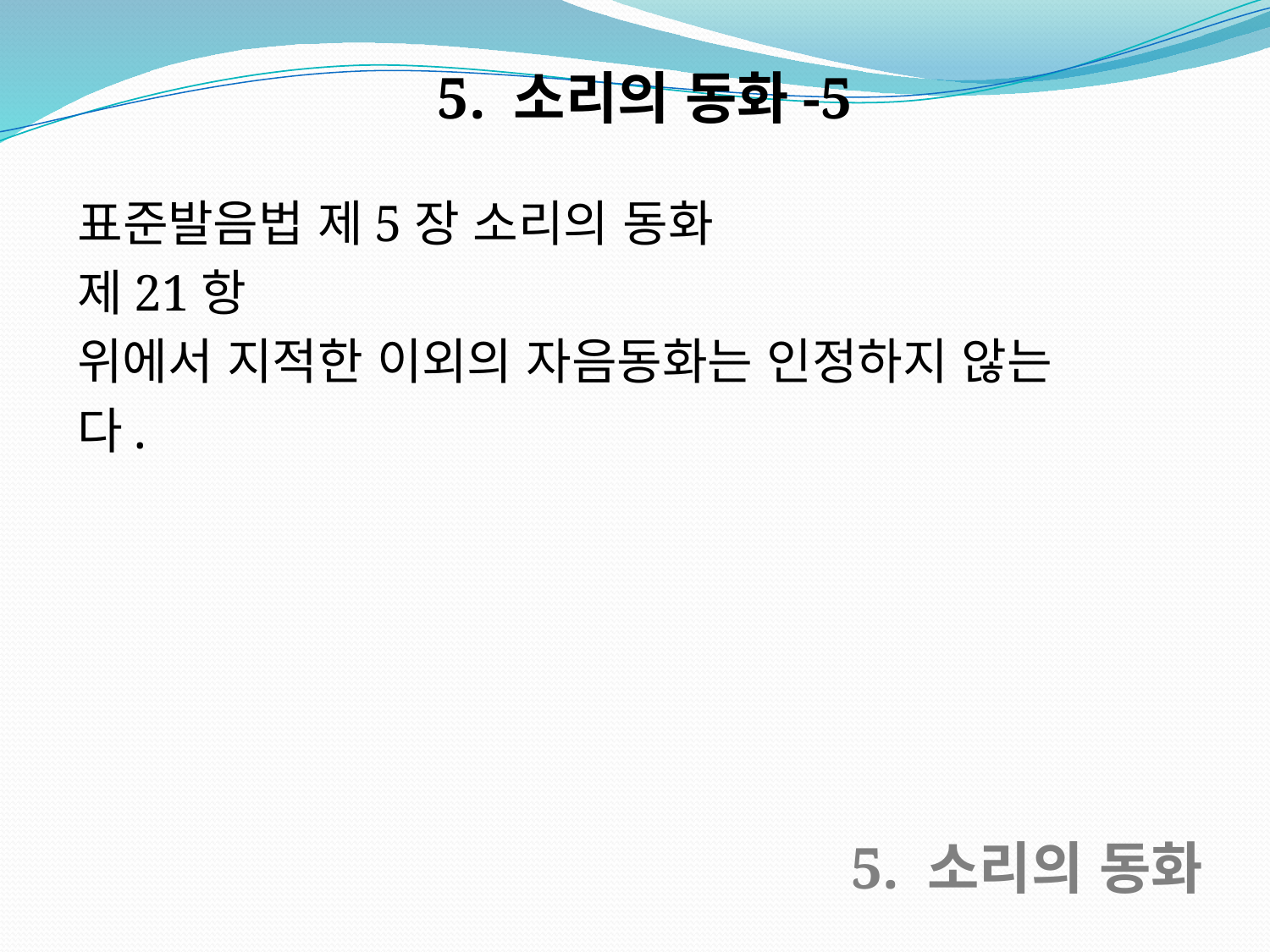

5. 소리의 동화-5
표준발음법 제5장 소리의 동화
제21항
위에서 지적한 이외의 자음동화는 인정하지 않는
다.

5. 소리의 동화